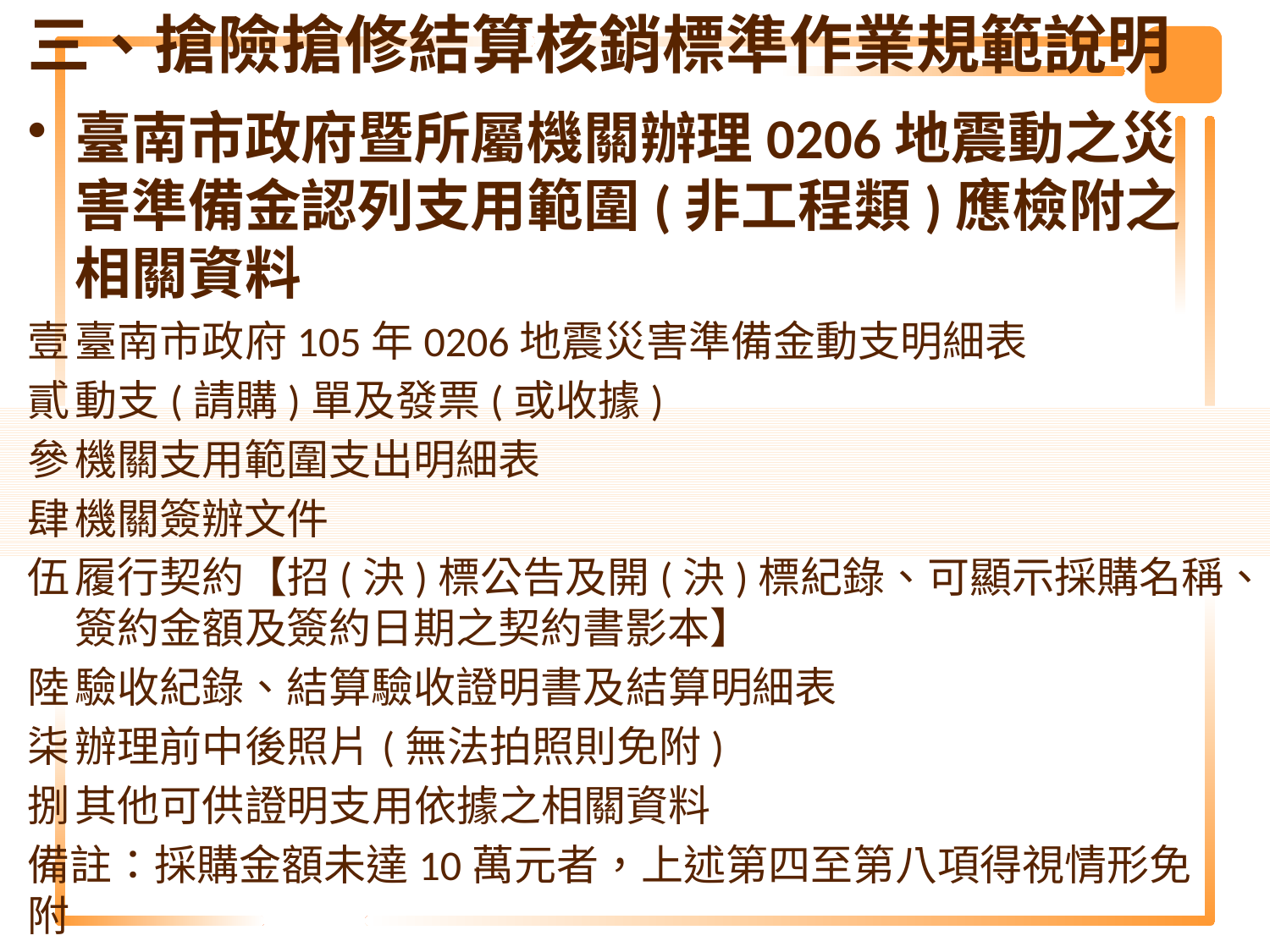

# 三、搶險搶修結算核銷標準作業規範說明
臺南市政府暨所屬機關辦理0206地震動之災害準備金認列支用範圍(非工程類)應檢附之相關資料
臺南市政府105年0206地震災害準備金動支明細表
動支(請購)單及發票(或收據)
機關支用範圍支出明細表
機關簽辦文件
履行契約【招(決)標公告及開(決)標紀錄、可顯示採購名稱、簽約金額及簽約日期之契約書影本】
驗收紀錄、結算驗收證明書及結算明細表
辦理前中後照片(無法拍照則免附)
其他可供證明支用依據之相關資料
備註：採購金額未達10萬元者，上述第四至第八項得視情形免附